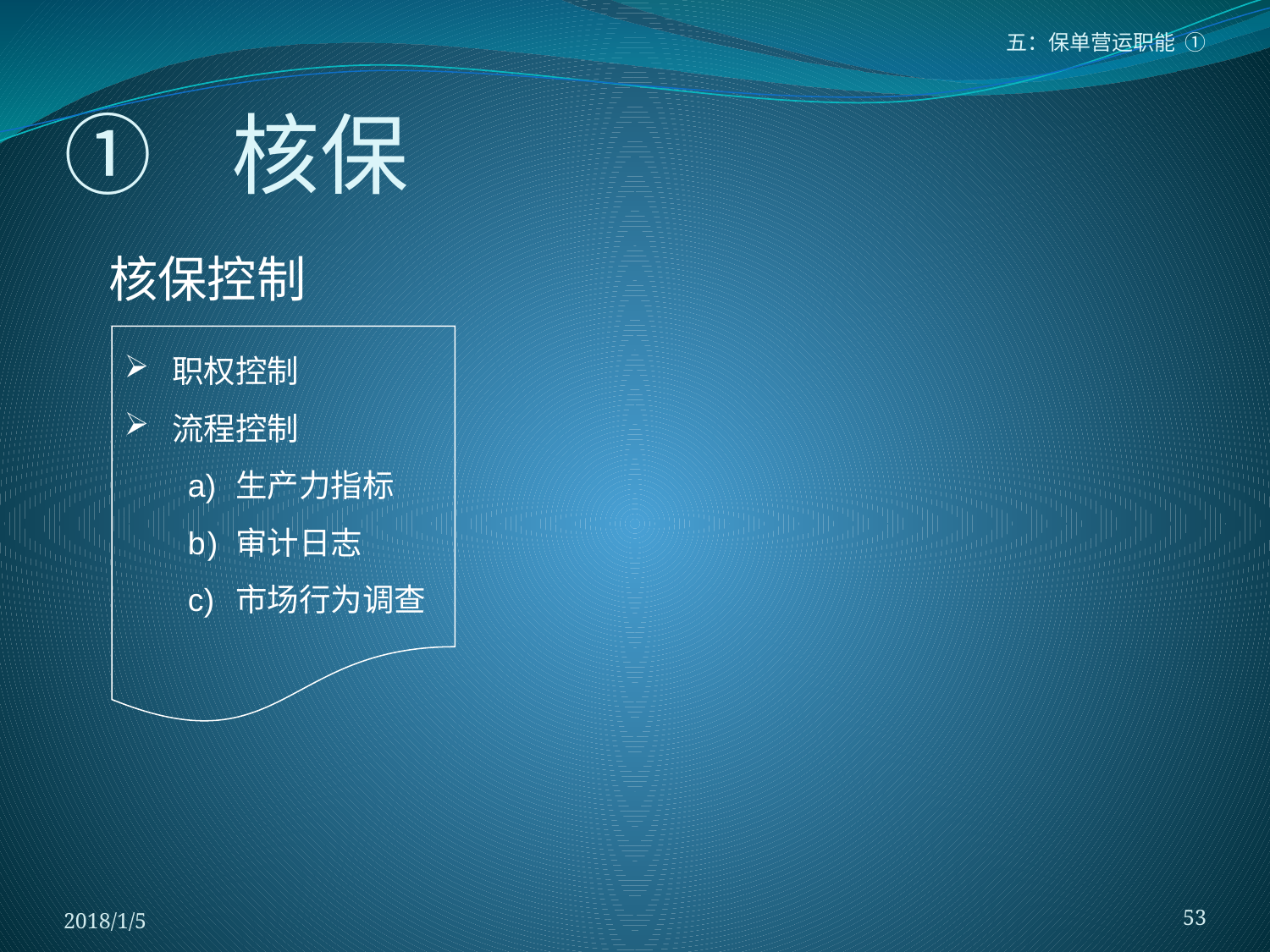

五：保单营运职能  ①
# ①   核保
核保控制
职权控制
流程控制
生产力指标
审计日志
市场行为调查
2018/1/5
53